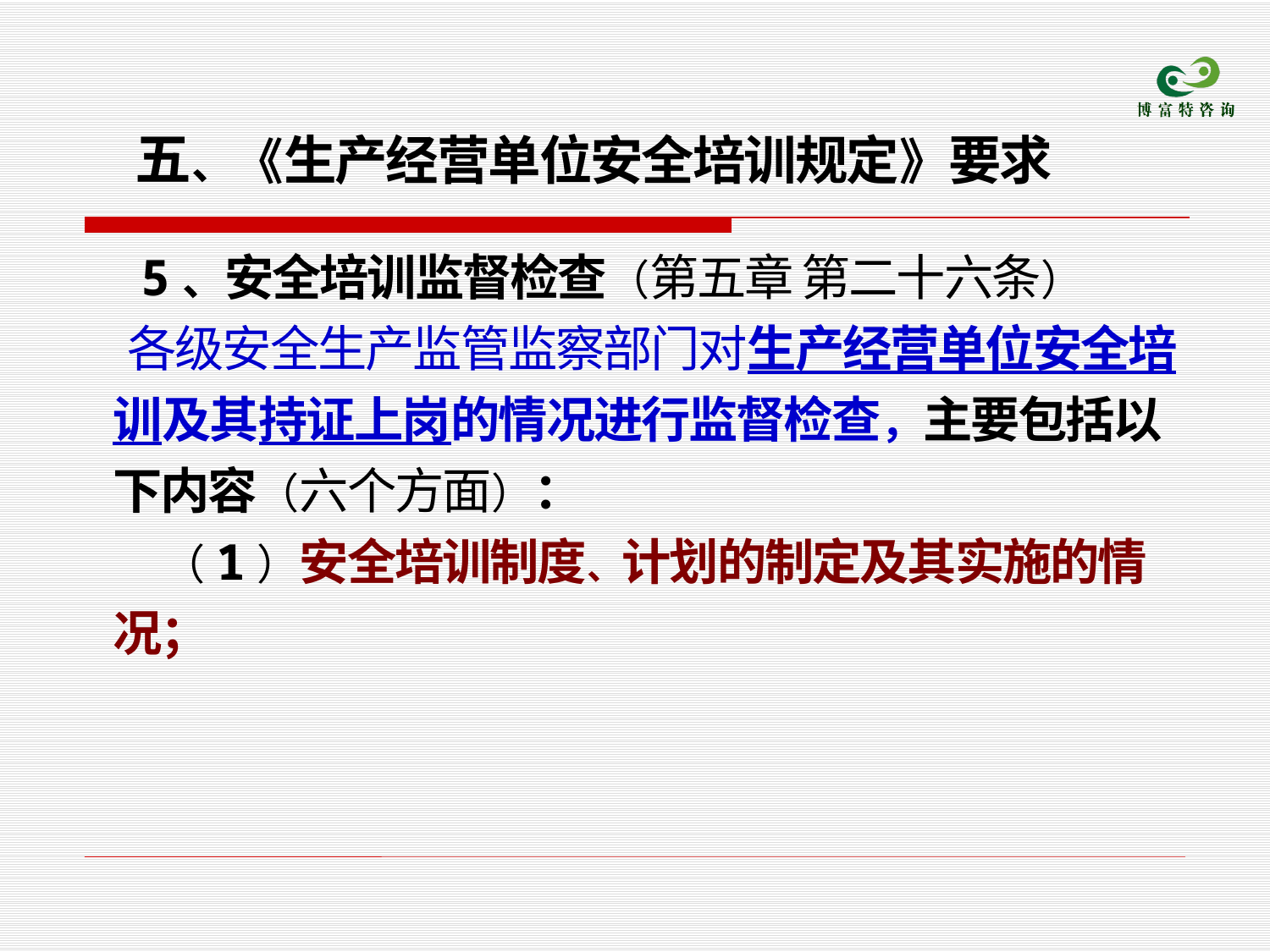

五、《生产经营单位安全培训规定》要求
　      5、安全培训监督检查（第五章 第二十六条）
       各级安全生产监管监察部门对生产经营单位安全培训及其持证上岗的情况进行监督检查，主要包括以下内容（六个方面）：
　　  （1）安全培训制度、计划的制定及其实施的情况；